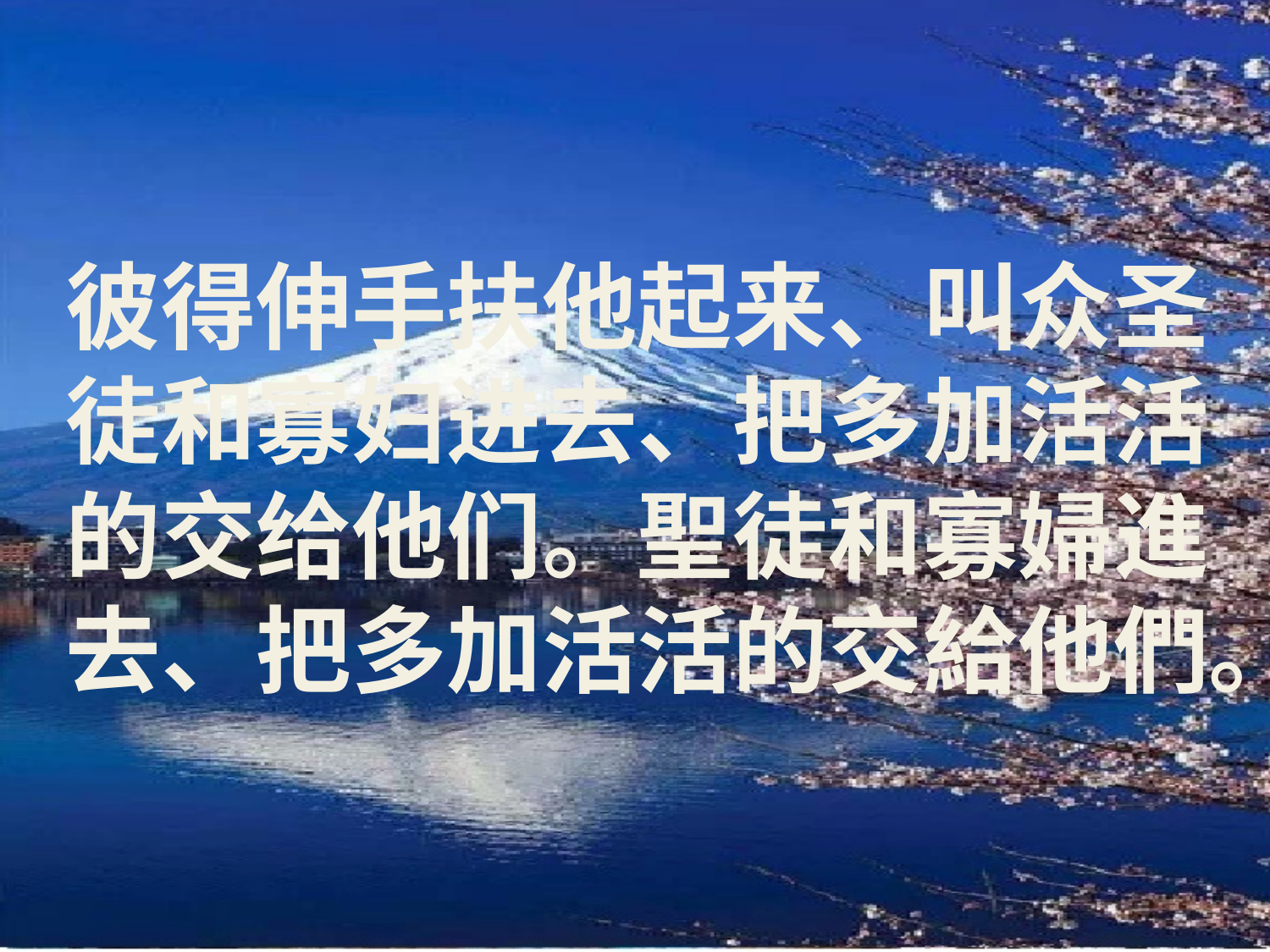

# 彼得伸手扶他起来、叫众圣徒和寡妇进去、把多加活活的交给他们。聖徒和寡婦進去、把多加活活的交給他們。